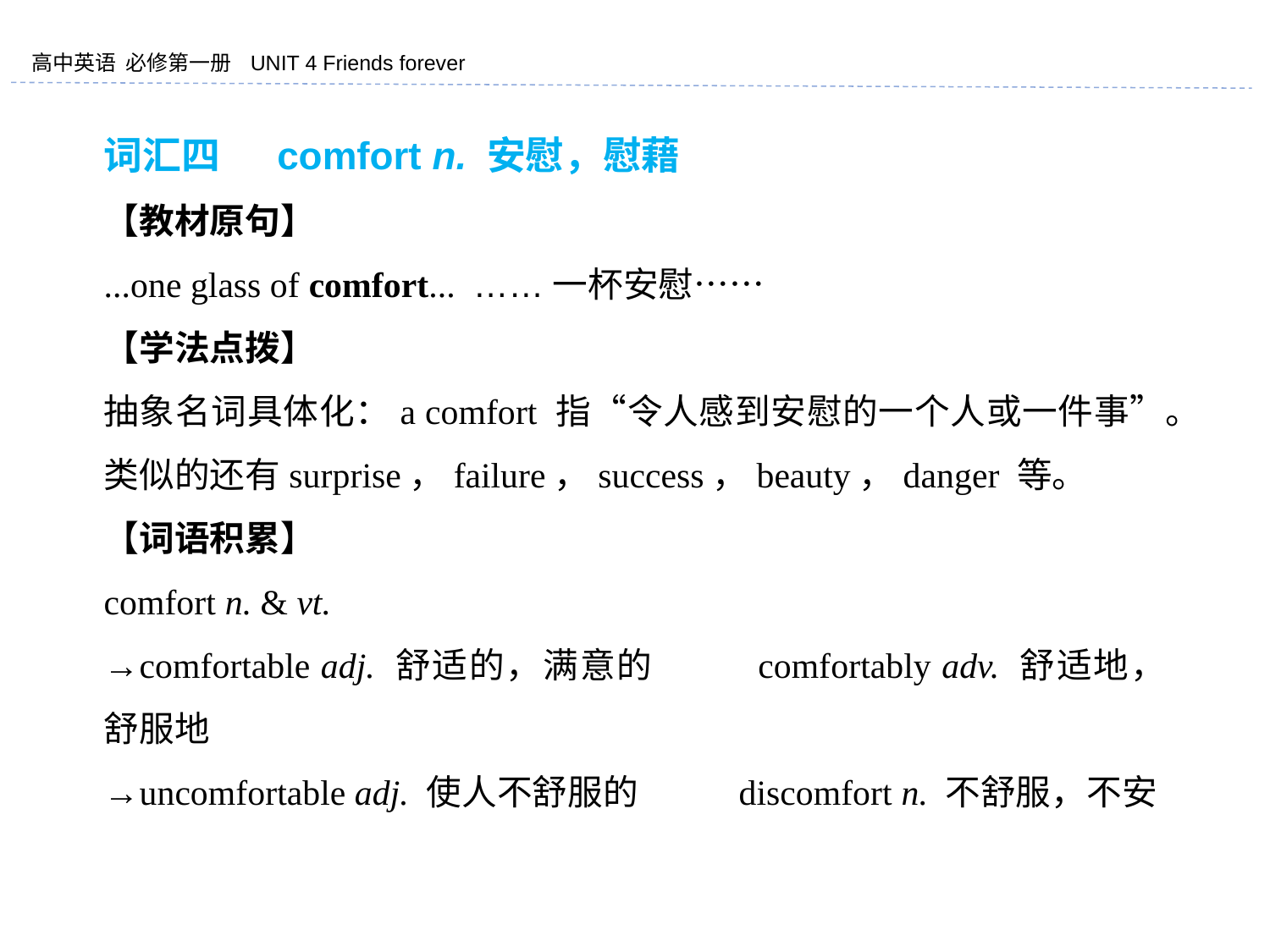

词汇四 　comfort n. 安慰，慰藉
【教材原句】
...one glass of comfort...  ……一杯安慰……
【学法点拨】
抽象名词具体化：a comfort 指“令人感到安慰的一个人或一件事”。类似的还有surprise，failure，success，beauty，danger 等。
【词语积累】
comfort n. & vt.
→comfortable adj. 舒适的，满意的 	comfortably adv. 舒适地，舒服地
→uncomfortable adj. 使人不舒服的	discomfort n. 不舒服，不安